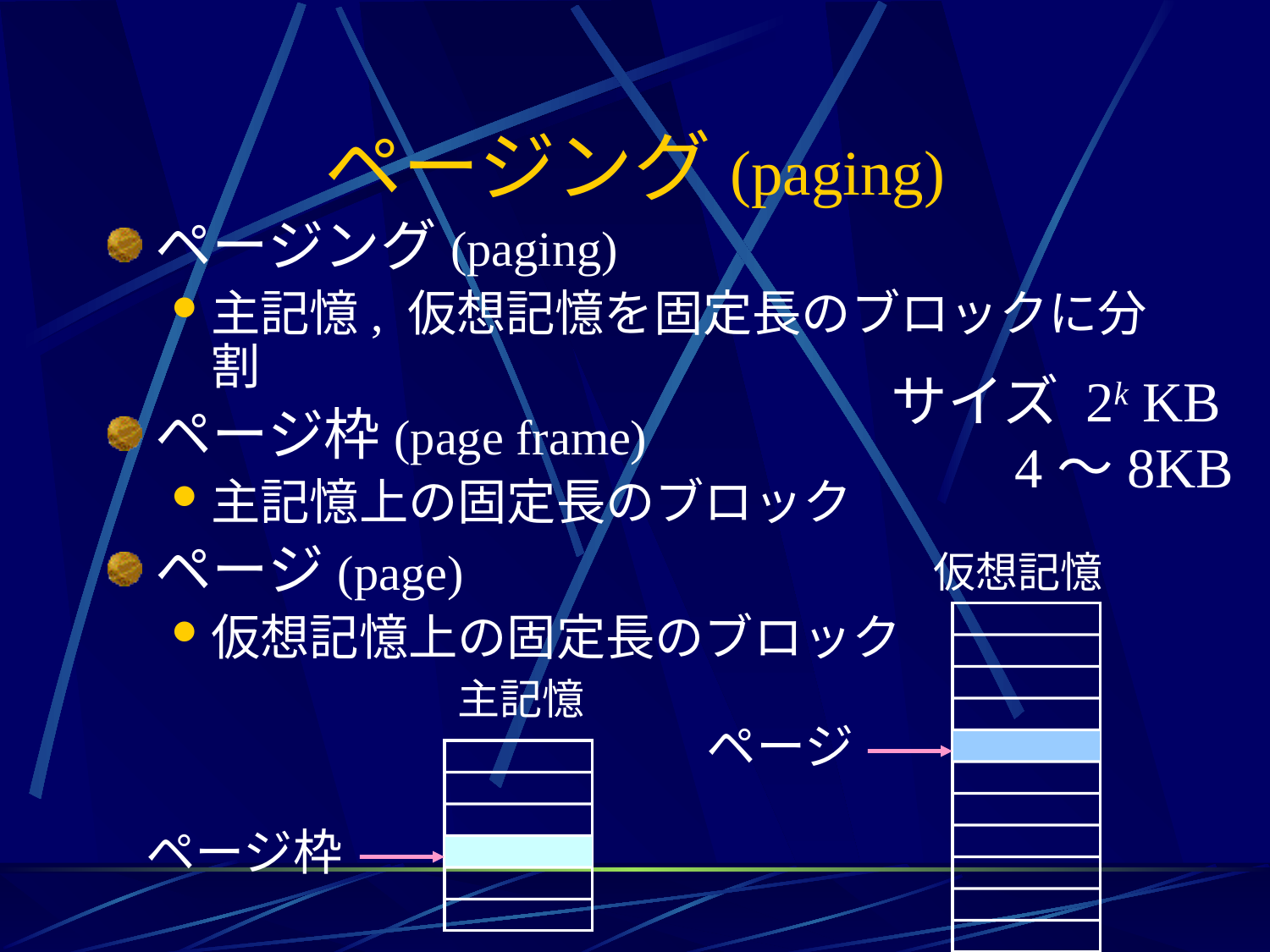

# ページング(paging)
ページング(paging)
主記憶, 仮想記憶を固定長のブロックに分割
ページ枠(page frame)
主記憶上の固定長のブロック
ページ(page)
仮想記憶上の固定長のブロック
サイズ 2k KB
4～8KB
仮想記憶

主記憶
ページ

ページ枠